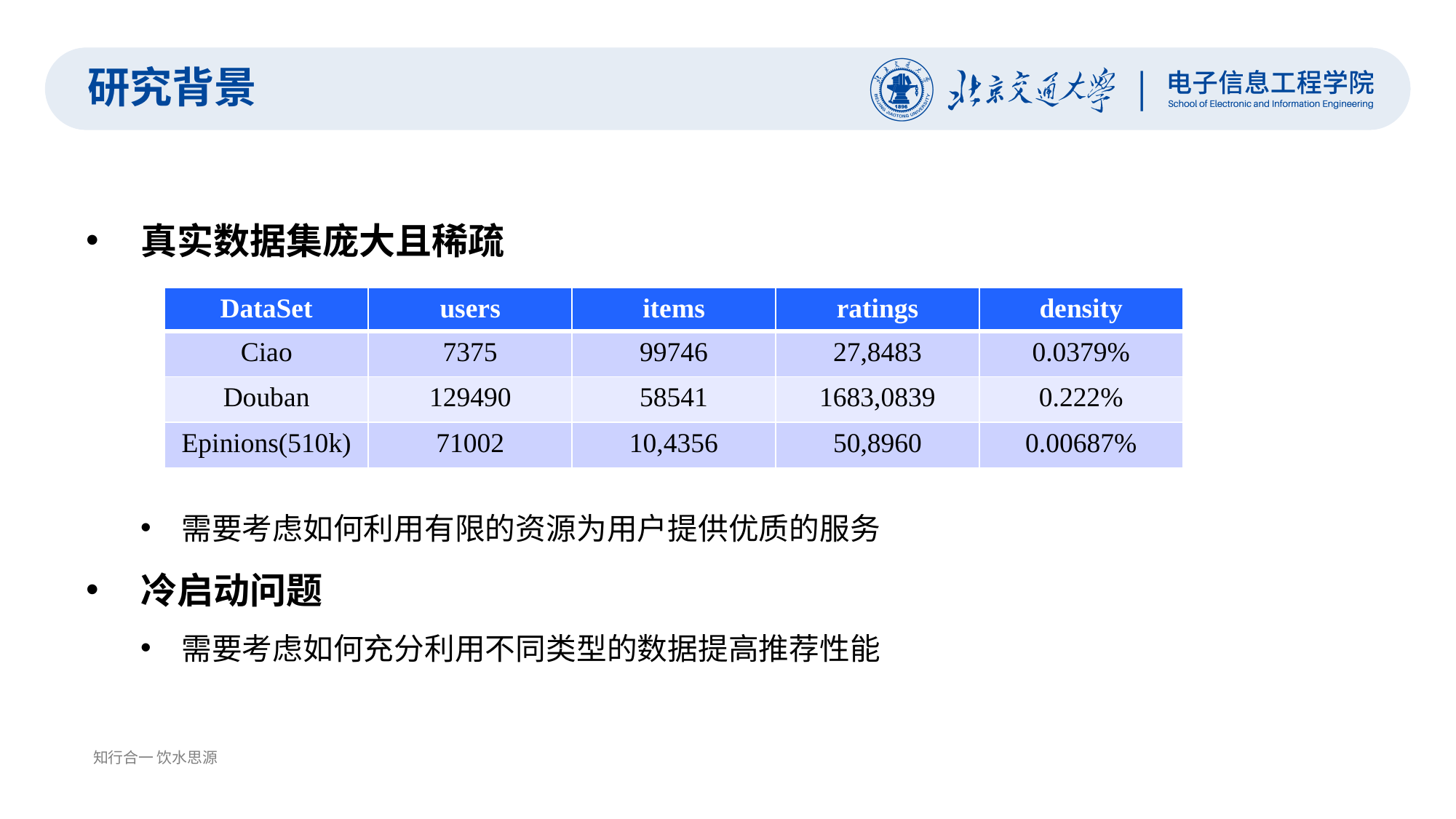

研究背景
真实数据集庞大且稀疏

需要考虑如何利用有限的资源为用户提供优质的服务
冷启动问题
需要考虑如何充分利用不同类型的数据提高推荐性能
| DataSet | users | items | ratings | density |
| --- | --- | --- | --- | --- |
| Ciao | 7375 | 99746 | 27,8483 | 0.0379% |
| Douban | 129490 | 58541 | 1683,0839 | 0.222% |
| Epinions(510k) | 71002 | 10,4356 | 50,8960 | 0.00687% |
4
知行合一 饮水思源